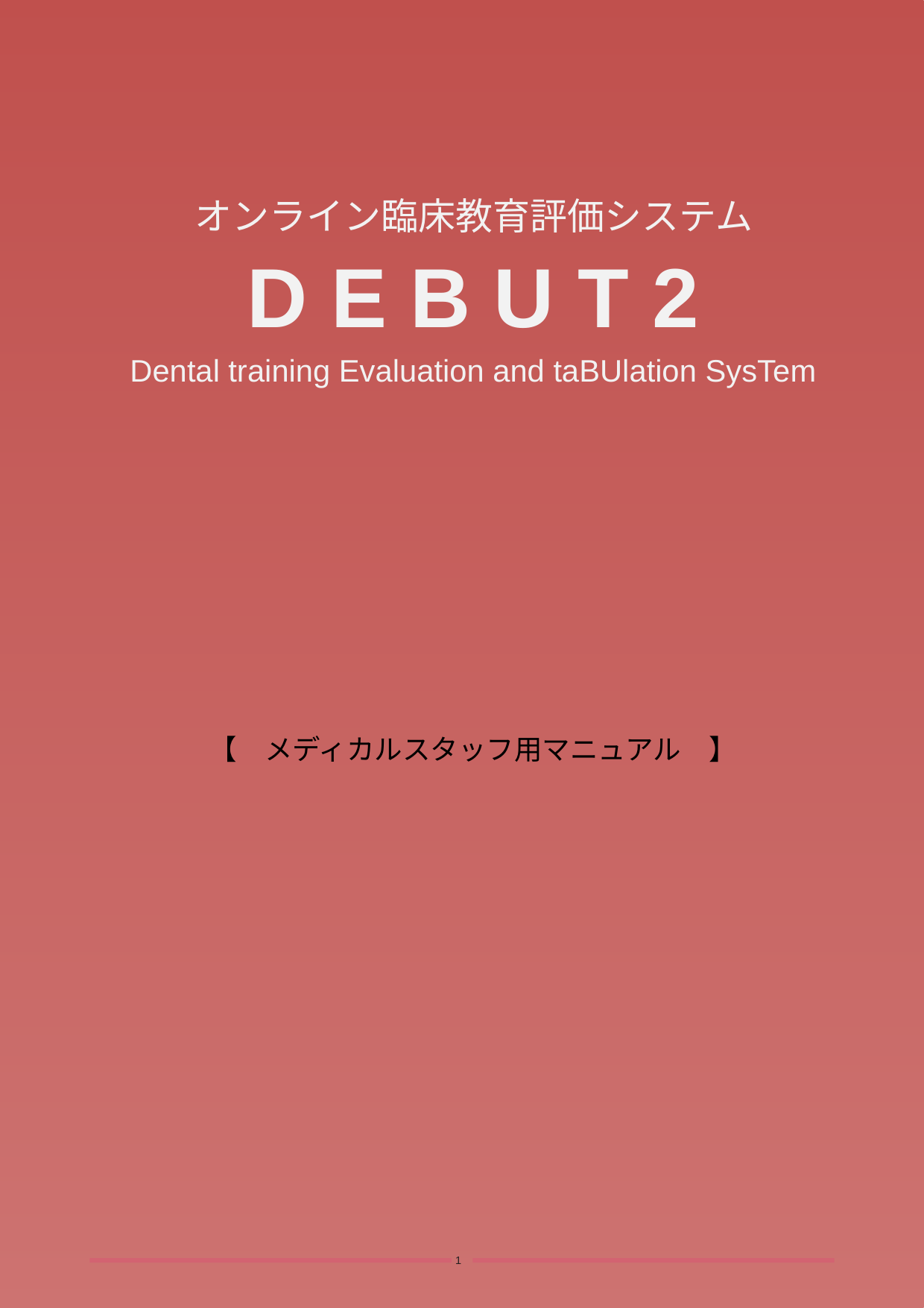

# オンライン臨床教育評価システム
D E B U T 2
Dental training Evaluation and taBUlation SysTem
【　メディカルスタッフ用マニュアル　】
1